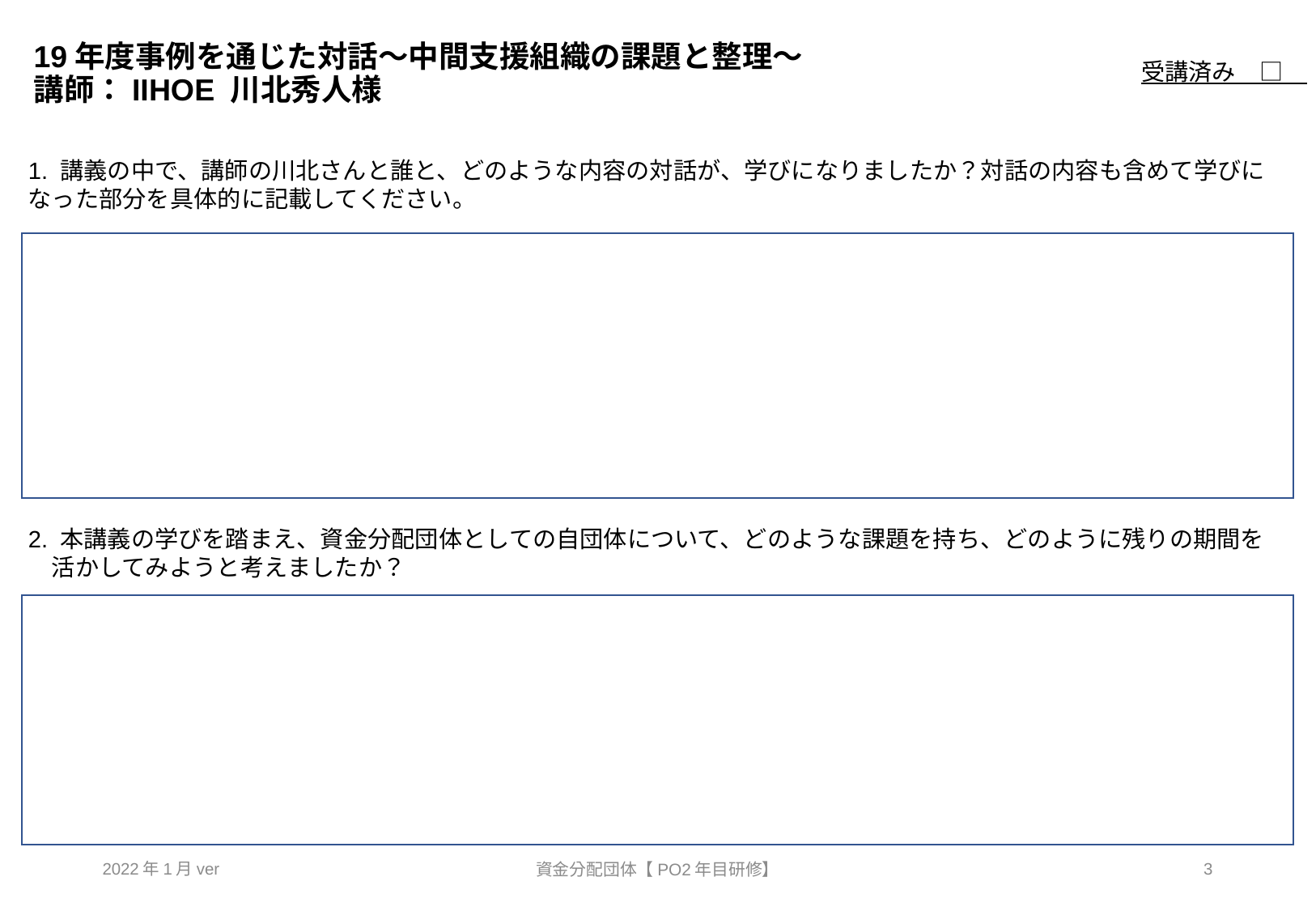

# 19年度事例を通じた対話～中間支援組織の課題と整理～ 講師：IIHOE 川北秀人様
受講済み　□
1. 講義の中で、講師の川北さんと誰と、どのような内容の対話が、学びになりましたか？対話の内容も含めて学びになった部分を具体的に記載してください。

2. 本講義の学びを踏まえ、資金分配団体としての自団体について、どのような課題を持ち、どのように残りの期間を
　活かしてみようと考えましたか？

2022年1月ver
資金分配団体【PO2年目研修】
3